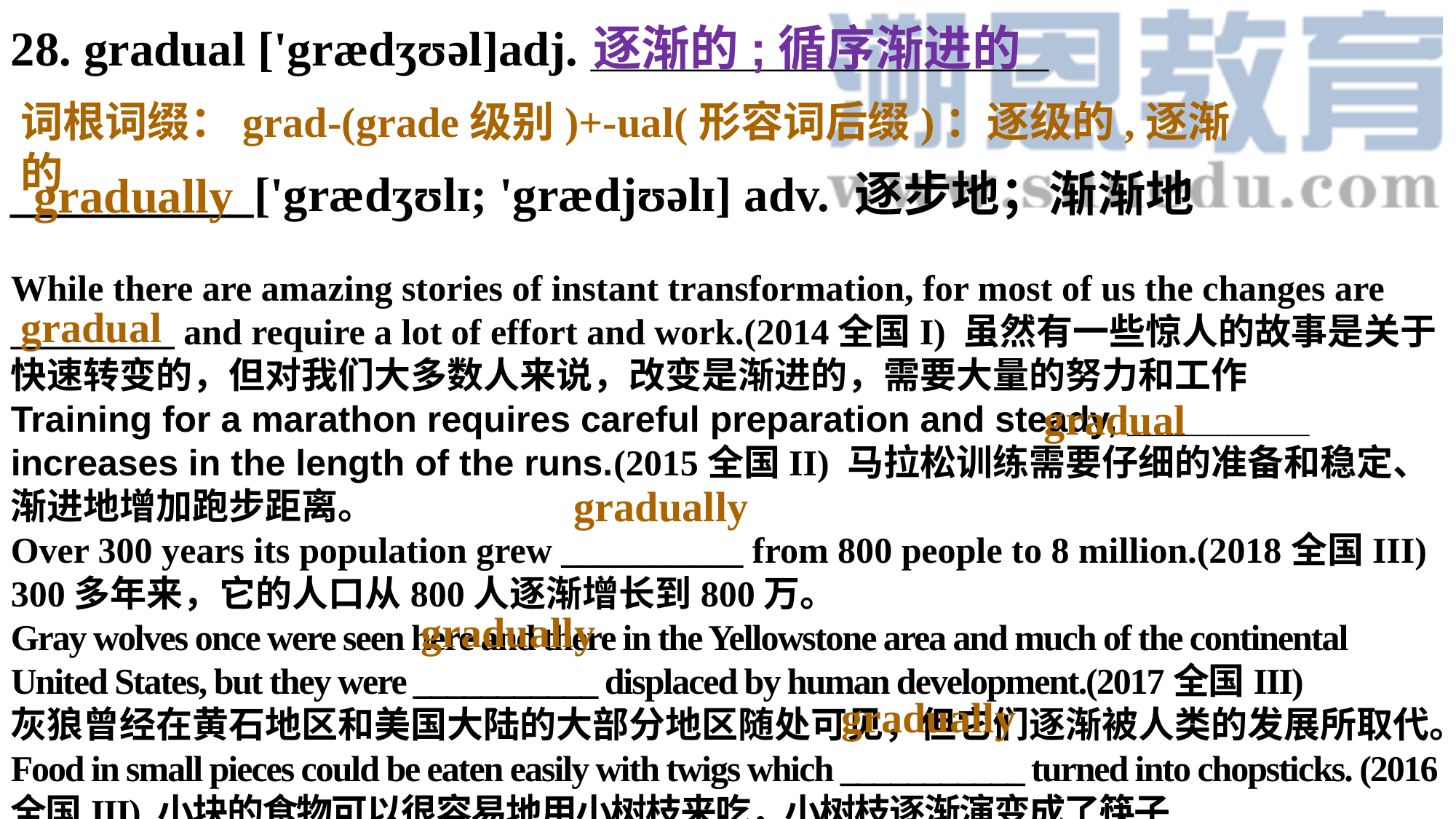

28. gradual ['grædʒʊəl]adj. _________________

__________['grædʒʊlɪ; 'grædjʊəlɪ] adv. 逐步地；渐渐地

While there are amazing stories of instant transformation, for most of us the changes are _________ and require a lot of effort and work.(2014全国I) 虽然有一些惊人的故事是关于快速转变的，但对我们大多数人来说，改变是渐进的，需要大量的努力和工作Training for a marathon requires careful preparation and steady, _________ increases in the length of the runs.(2015全国II) 马拉松训练需要仔细的准备和稳定、渐进地增加跑步距离。
Over 300 years its population grew __________ from 800 people to 8 million.(2018全国III)300多年来，它的人口从800人逐渐增长到800万。
Gray wolves once were seen here and there in the Yellowstone area and much of the continental United States, but they were ___________ displaced by human development.(2017全国III)
灰狼曾经在黄石地区和美国大陆的大部分地区随处可见，但它们逐渐被人类的发展所取代。
Food in small pieces could be eaten easily with twigs which ___________ turned into chopsticks. (2016全国III) 小块的食物可以很容易地用小树枝来吃，小树枝逐渐演变成了筷子

逐渐的;循序渐进的
词根词缀：grad-(grade级别)+-ual(形容词后缀)：逐级的,逐渐的
gradually
gradual
gradual
gradually
gradually
gradually